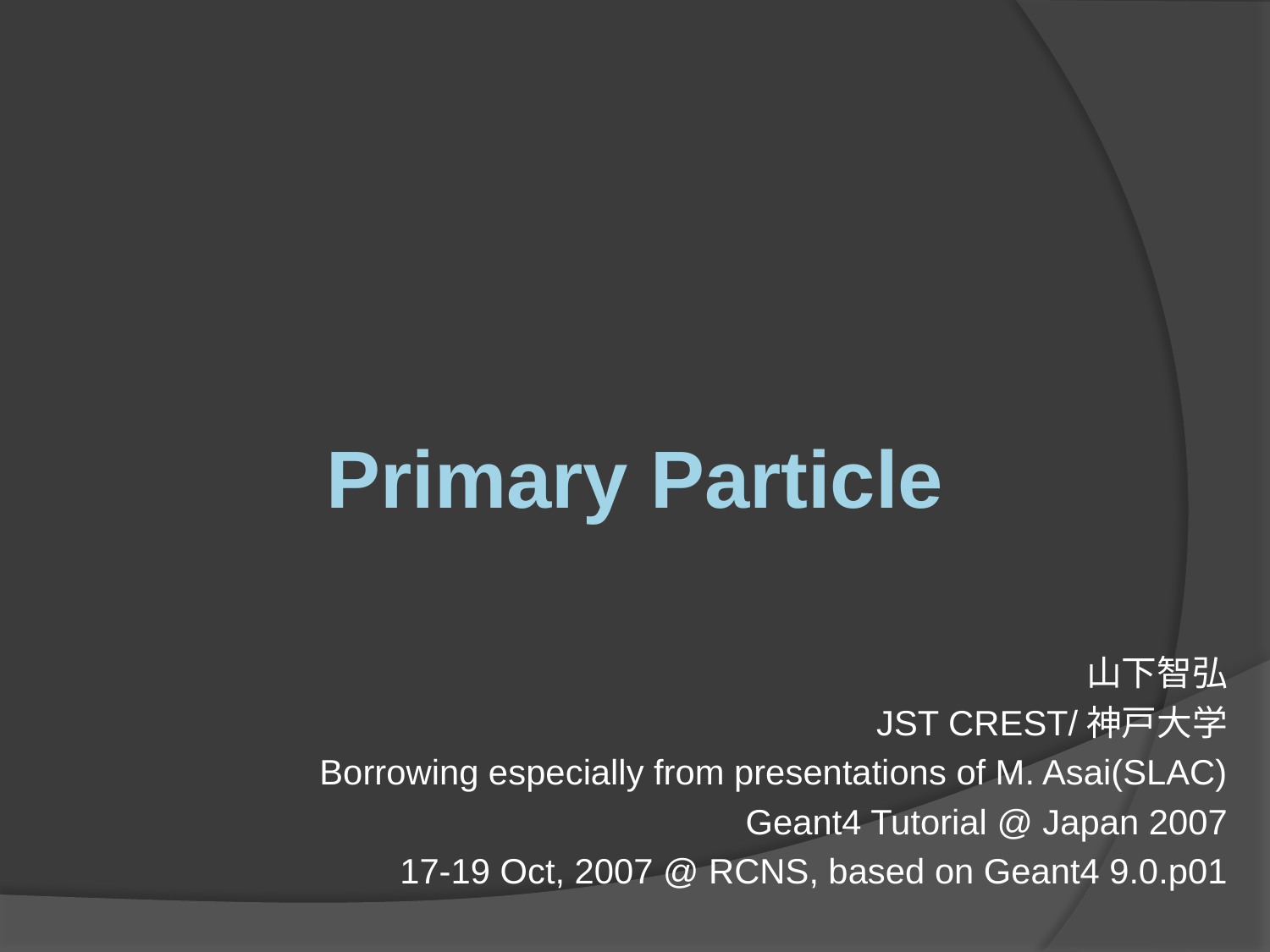

# Primary Particle
山下智弘
JST CREST/神戸大学
Borrowing especially from presentations of M. Asai(SLAC)
Geant4 Tutorial @ Japan 2007
17-19 Oct, 2007 @ RCNS, based on Geant4 9.0.p01